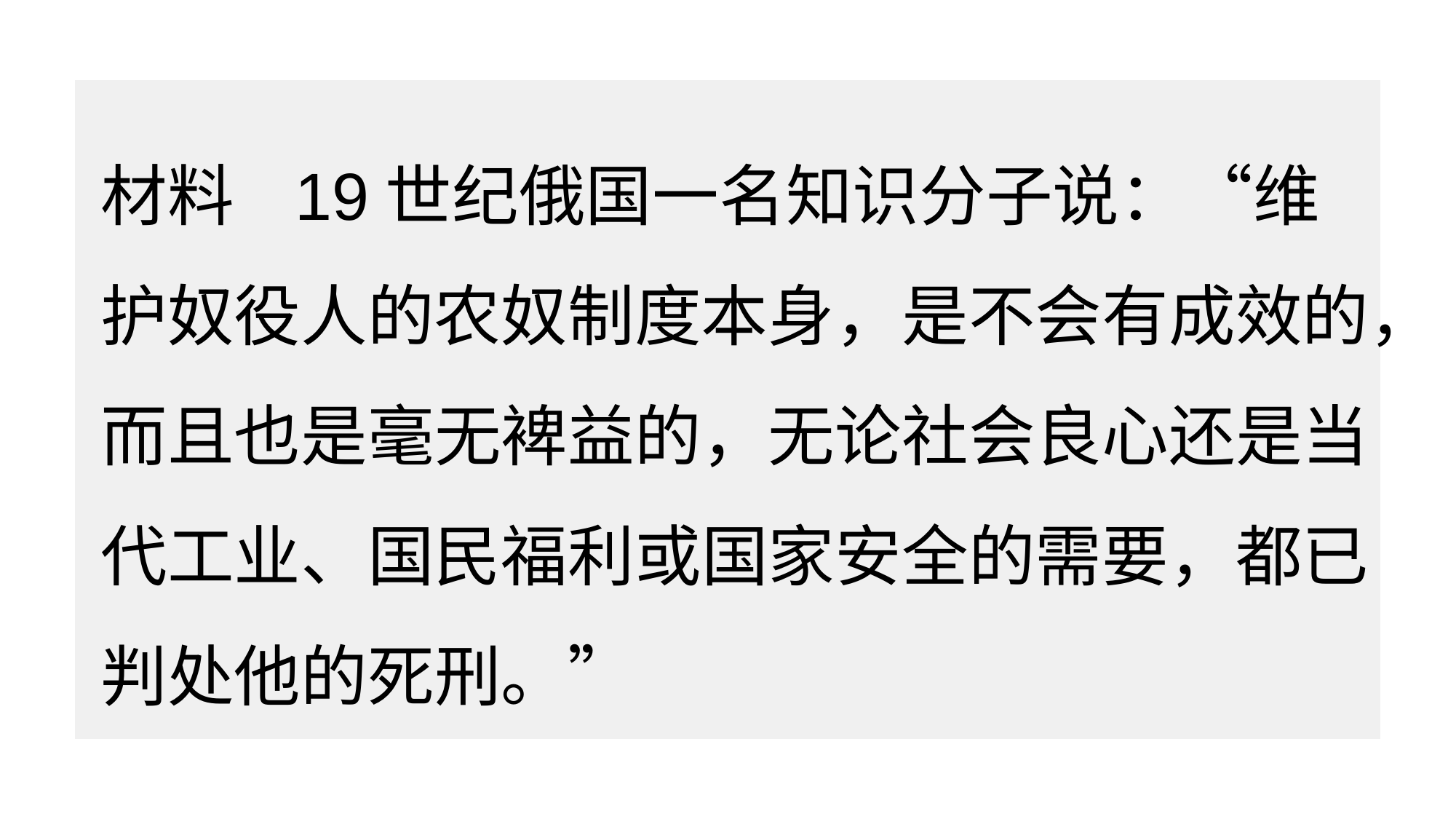

材料   19世纪俄国一名知识分子说：“维护奴役人的农奴制度本身，是不会有成效的，而且也是毫无裨益的，无论社会良心还是当代工业、国民福利或国家安全的需要，都已判处他的死刑。”